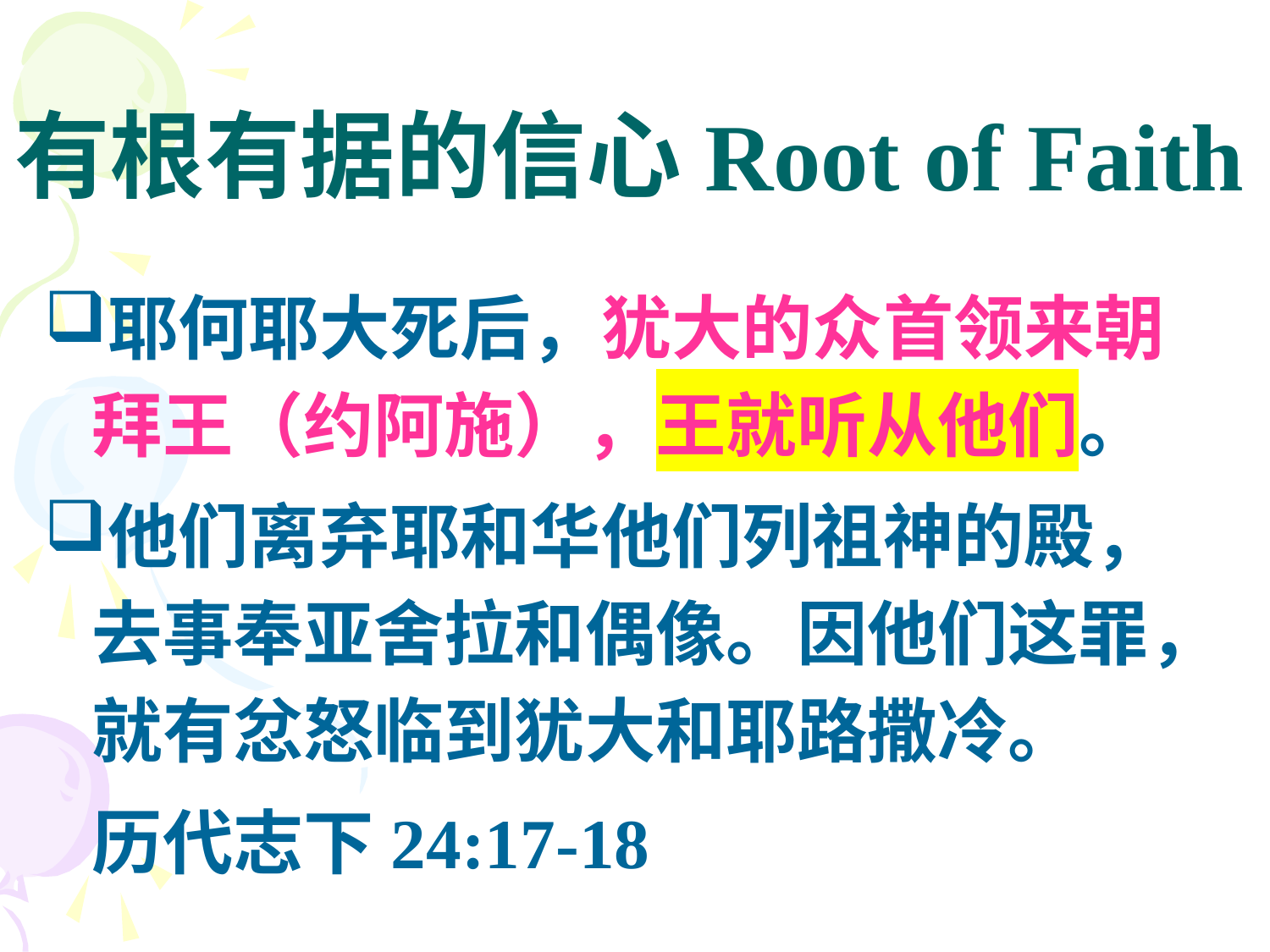

# 有根有据的信心Root of Faith
耶何耶大死后，犹大的众首领来朝拜王（约阿施），王就听从他们。
他们离弃耶和华他们列祖神的殿，去事奉亚舍拉和偶像。因他们这罪，就有忿怒临到犹大和耶路撒冷。
	历代志下24:17-18